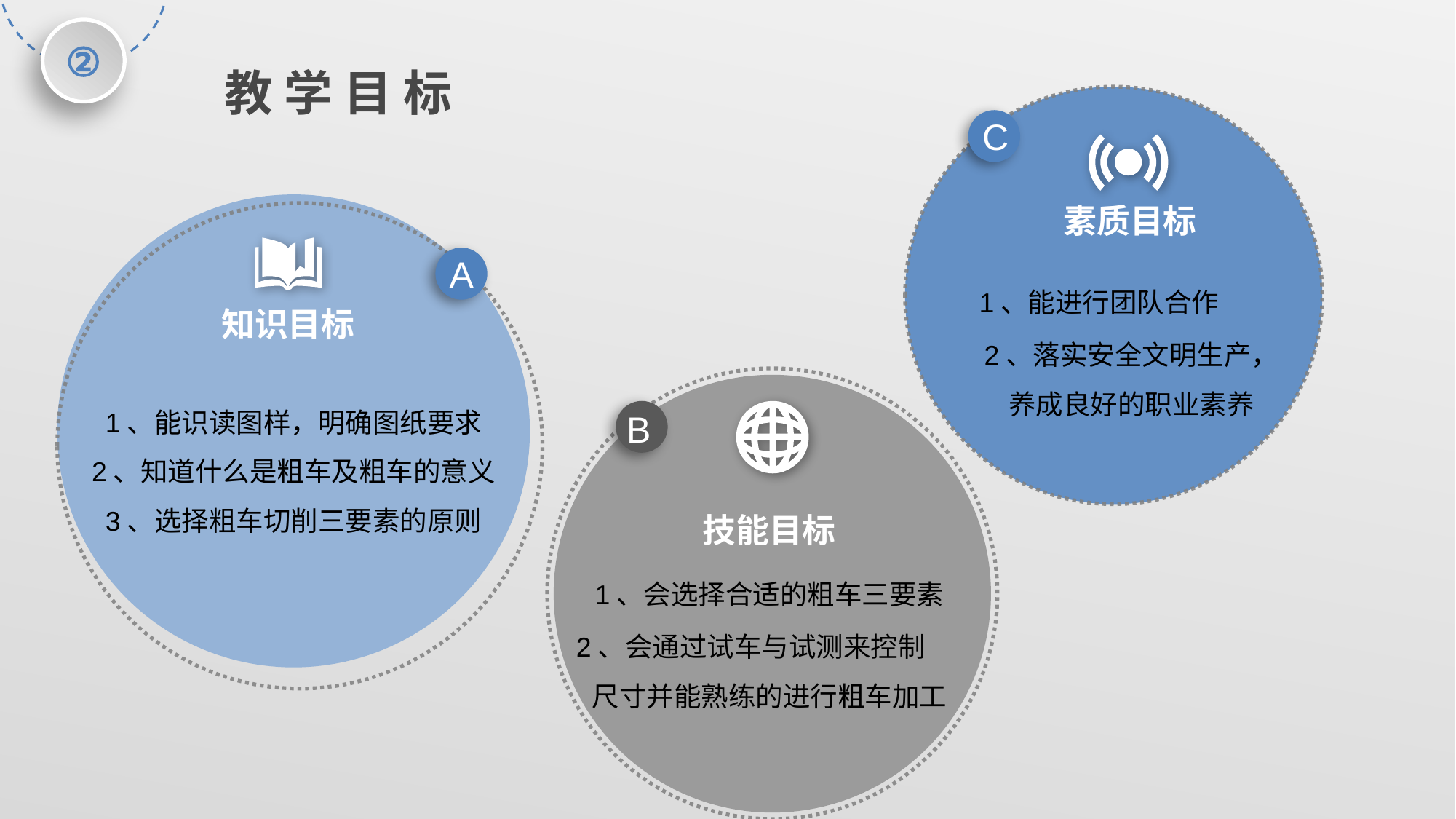

②
教 学 目 标

C

素质目标

A

1、能进行团队合作
2、落实安全文明生产，养成良好的职业素养
知识目标

1、能识读图样，明确图纸要求
2、知道什么是粗车及粗车的意义
3、选择粗车切削三要素的原则

B

技能目标
1、会选择合适的粗车三要素
2、会通过试车与试测来控制       尺寸并能熟练的进行粗车加工